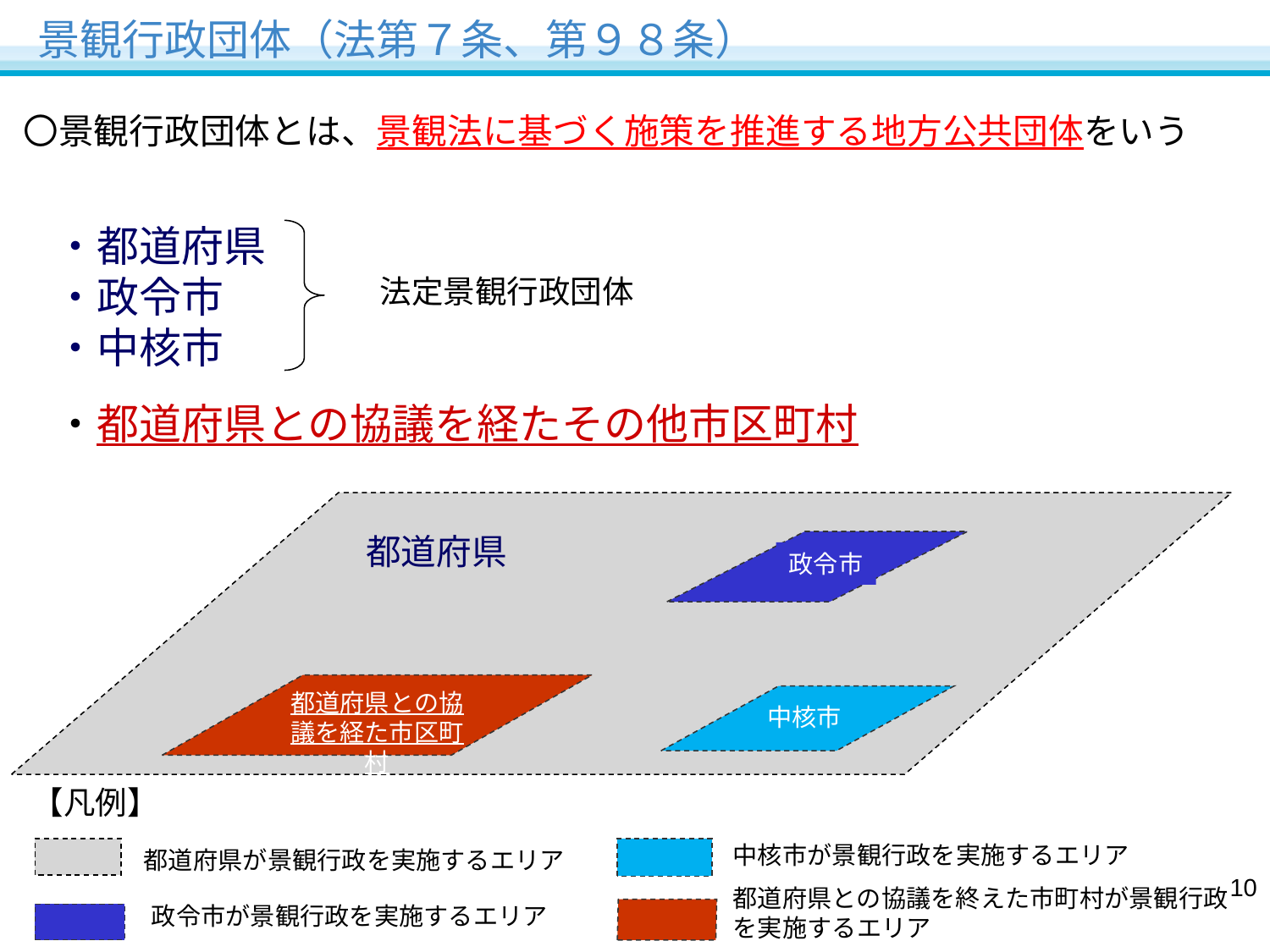

景観行政団体（法第７条、第９８条）
〇景観行政団体とは、景観法に基づく施策を推進する地方公共団体をいう

・都道府県
・政令市
・中核市
・都道府県との協議を経たその他市区町村

法定景観行政団体

都道府県

政令市

都道府県との協議を経た市区町村

中核市
【凡例】
中核市が景観行政を実施するエリア

都道府県が景観行政を実施するエリア

10
都道府県との協議を終えた市町村が景観行政を実施するエリア
政令市が景観行政を実施するエリア